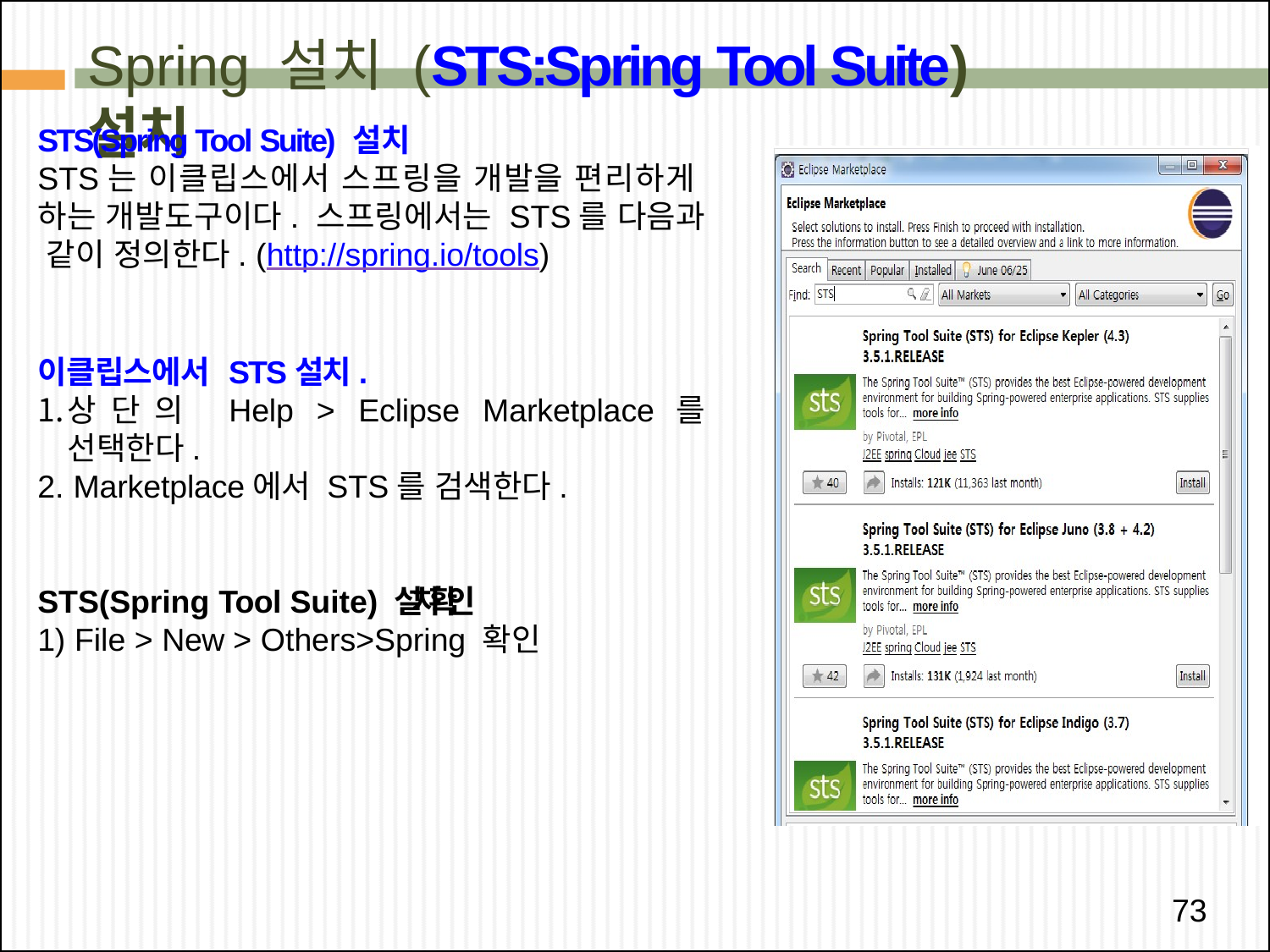

# Spring 설치 (STS:Spring Tool Suite) 설치

STS(Spring Tool Suite) 설치
STS는 이클립스에서 스프링을 개발을 편리하게  하는 개발도구이다. 스프링에서는 STS를 다음과  같이 정의한다. (http://spring.io/tools)

이클립스에서 STS설치.
상단의 Help > Eclipse Marketplace를 선택한다.
Marketplace에서 STS를 검색한다.

STS(Spring Tool Suite) 설치확인
1) File > New > Others>Spring 확인

73